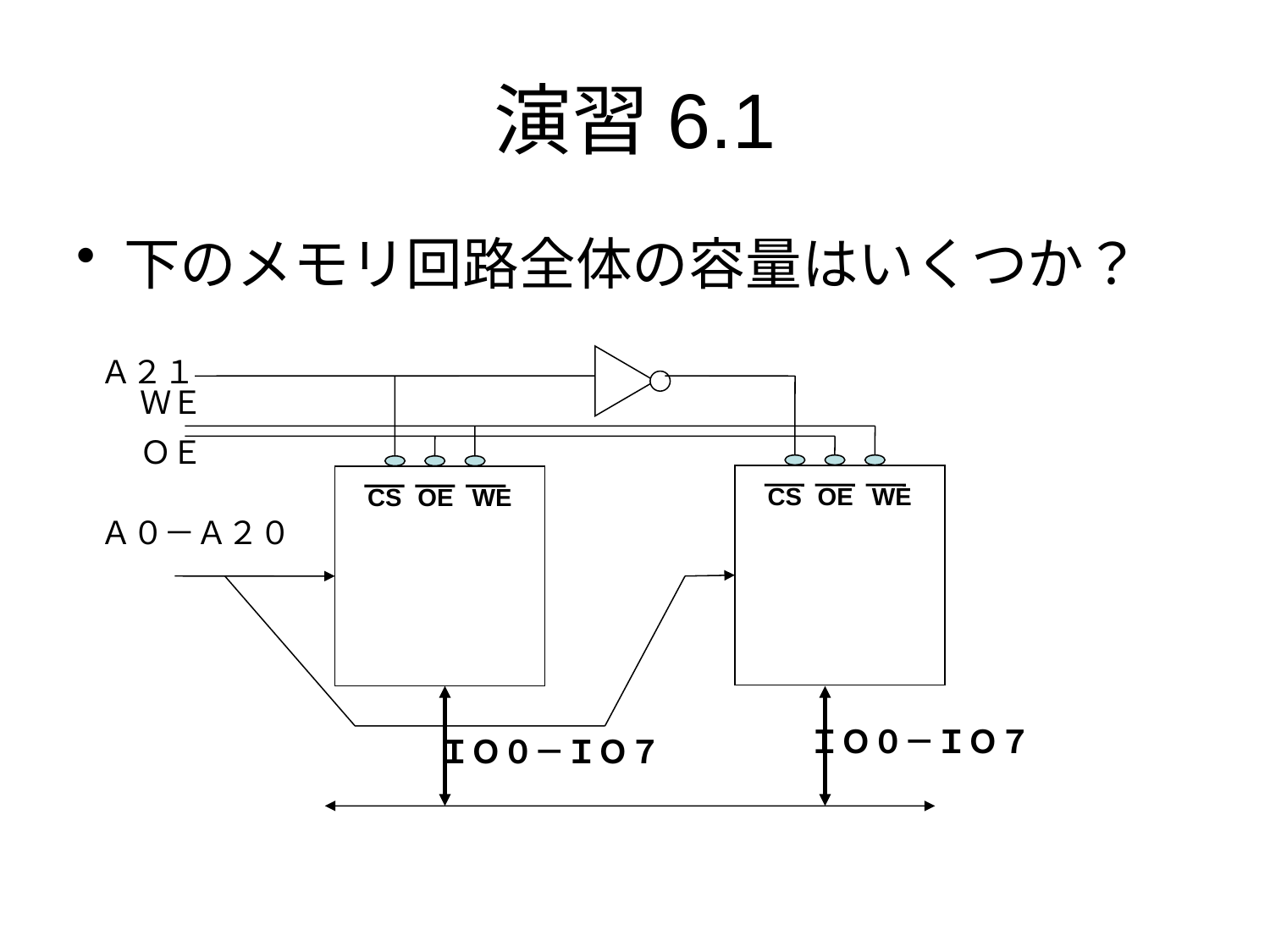

# 演習6.1
下のメモリ回路全体の容量はいくつか？
Ａ２１

ＷＥ

ＯＥ

CS
OE
WE
CS
OE
WE

Ａ０－Ａ２０

ＩＯ０－ＩＯ７

ＩＯ０－ＩＯ７